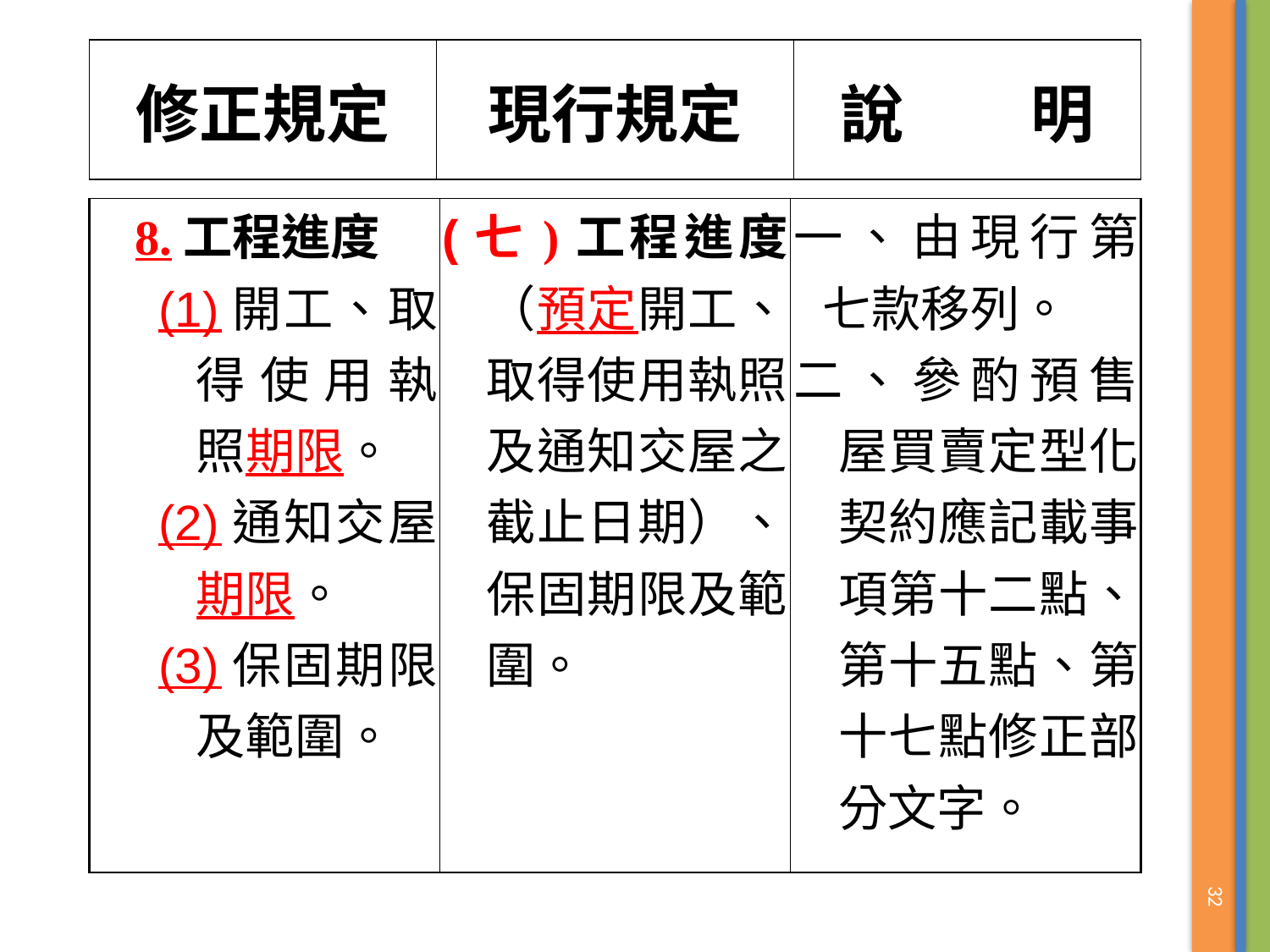

| 修正規定 | 現行規定 | 說　　明 |
| --- | --- | --- |
| 8.工程進度 (1)開工、取得使用執照期限。 (2)通知交屋期限。 (3)保固期限及範圍。 | (七)工程進度（預定開工、取得使用執照及通知交屋之截止日期）、保固期限及範圍。 | 一、由現行第七款移列。 二、參酌預售屋買賣定型化契約應記載事項第十二點、第十五點、第十七點修正部分文字。 |
| --- | --- | --- |
32